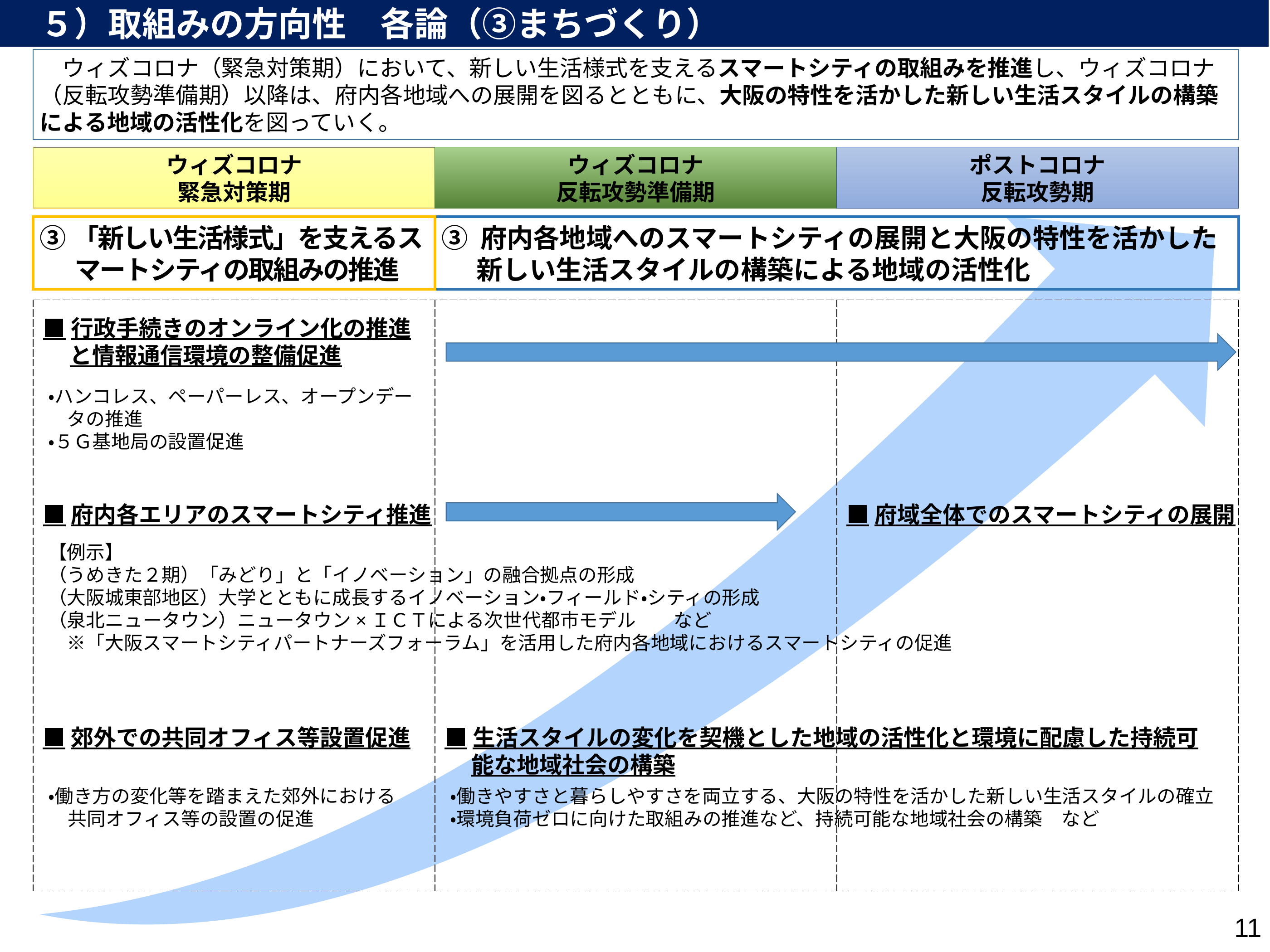

５）取組みの方向性　各論（③まちづくり）
　ウィズコロナ（緊急対策期）において、新しい生活様式を支えるスマートシティの取組みを推進し、ウィズコロナ（反転攻勢準備期）以降は、府内各地域への展開を図るとともに、大阪の特性を活かした新しい生活スタイルの構築による地域の活性化を図っていく。
ウィズコロナ
緊急対策期
ウィズコロナ
反転攻勢準備期
ポストコロナ
反転攻勢期
③「新しい生活様式」を支えるスマートシティの取組みの推進
③ 府内各地域へのスマートシティの展開と大阪の特性を活かした新しい生活スタイルの構築による地域の活性化
|  |  |  |
| --- | --- | --- |
■行政手続きのオンライン化の推進と情報通信環境の整備促進

・ハンコレス、ペーパーレス、オープンデー
　タの推進
・５Ｇ基地局の設置促進

■府内各エリアのスマートシティ推進

■府域全体でのスマートシティの展開
【例示】
（うめきた２期）「みどり」と「イノベーション」の融合拠点の形成
（大阪城東部地区）大学とともに成長するイノベーション・フィールド・シティの形成
（泉北ニュータウン）ニュータウン×ＩＣＴによる次世代都市モデル　　など
　※「大阪スマートシティパートナーズフォーラム」を活用した府内各地域におけるスマートシティの促進
■郊外での共同オフィス等設置促進

■生活スタイルの変化を契機とした地域の活性化と環境に配慮した持続可能な地域社会の構築
・働き方の変化等を踏まえた郊外における　　共同オフィス等の設置の促進
・働きやすさと暮らしやすさを両立する、大阪の特性を活かした新しい生活スタイルの確立
・環境負荷ゼロに向けた取組みの推進など、持続可能な地域社会の構築　など
11